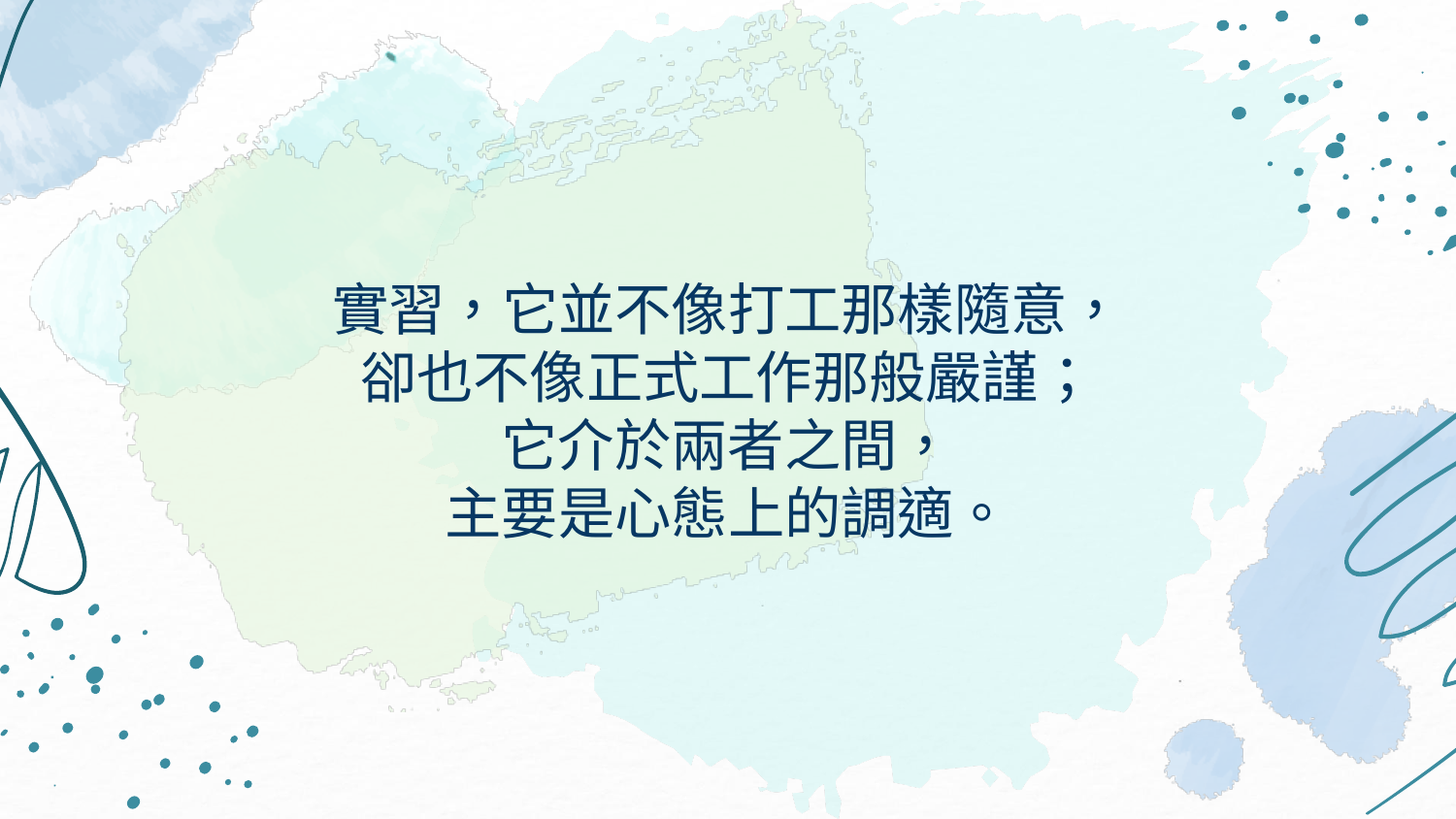

# 實習，它並不像打工那樣隨意， 卻也不像正式工作那般嚴謹； 它介於兩者之間， 主要是心態上的調適。